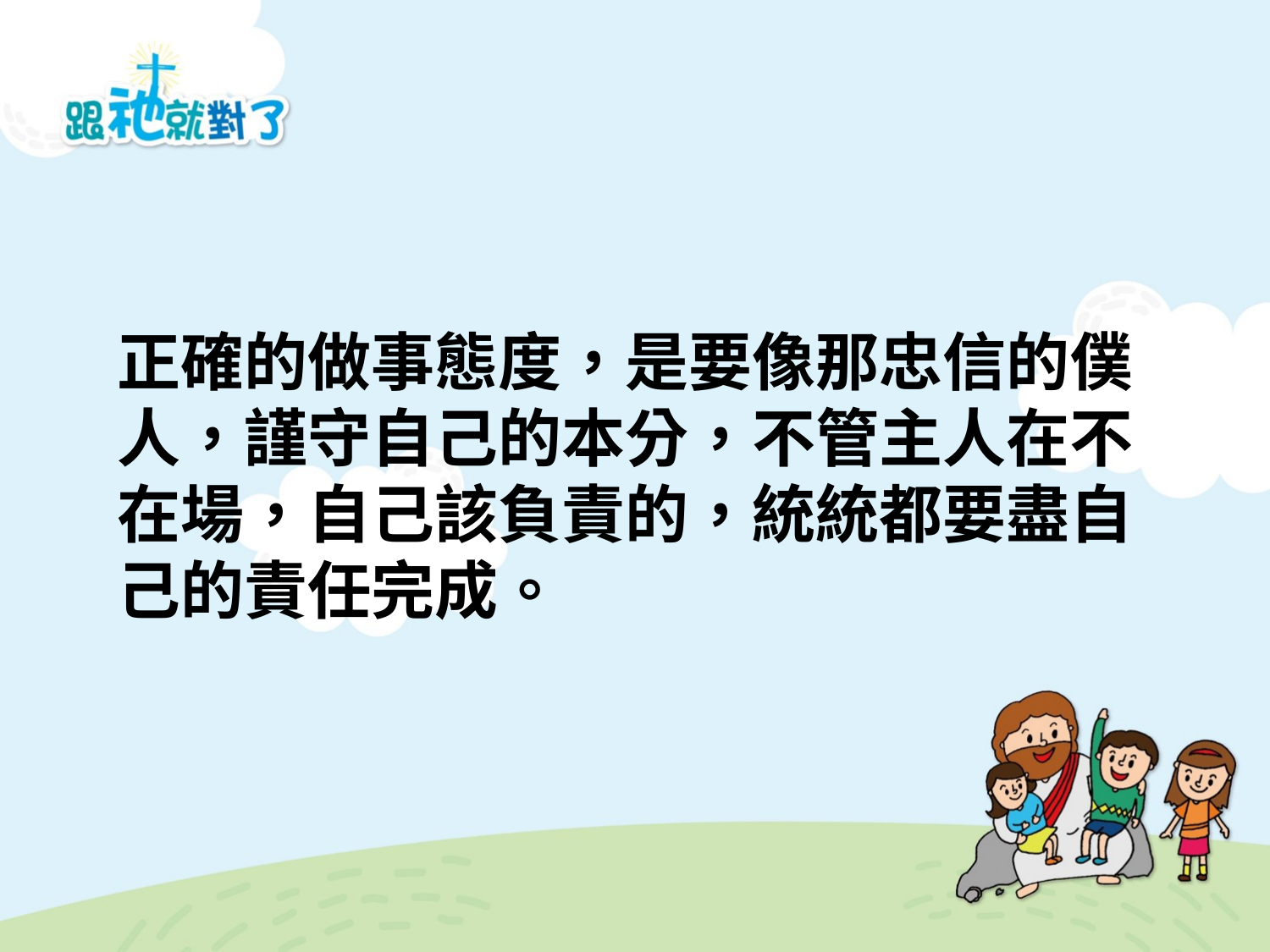

正確的做事態度，是要像那忠信的僕人，謹守自己的本分，不管主人在不在場，自己該負責的，統統都要盡自己的責任完成。